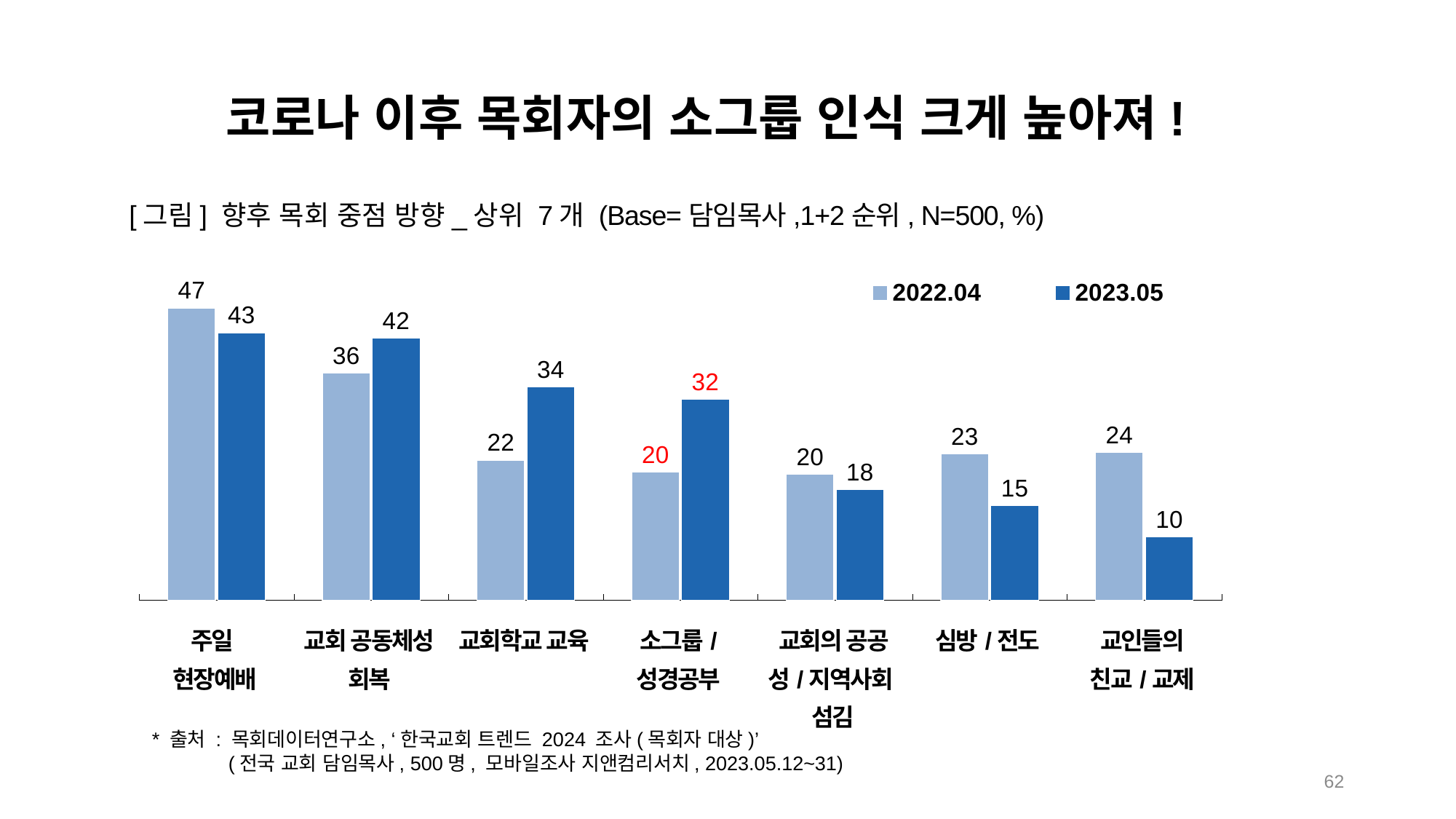

코로나 이후 목회자의 소그룹 인식 크게 높아져!
[그림] 향후 목회 중점 방향_상위 7개 (Base=담임목사,1+2순위, N=500, %)

### Chart

| Category | 2022.04 | 2023.05 |
|---|---|---|
| 주일 현장예배 | 교회 공동체성 회복 | 교회학교 교육 | 소그룹/ 성경공부 | 교회의 공공성/지역사회 섬김 | 심방/전도 | 교인들의 친교/교제 |
| --- | --- | --- | --- | --- | --- | --- |
* 출처 : 목회데이터연구소, ‘한국교회 트렌드 2024 조사(목회자 대상)’
              (전국 교회 담임목사, 500명, 모바일조사 지앤컴리서치, 2023.05.12~31)
62